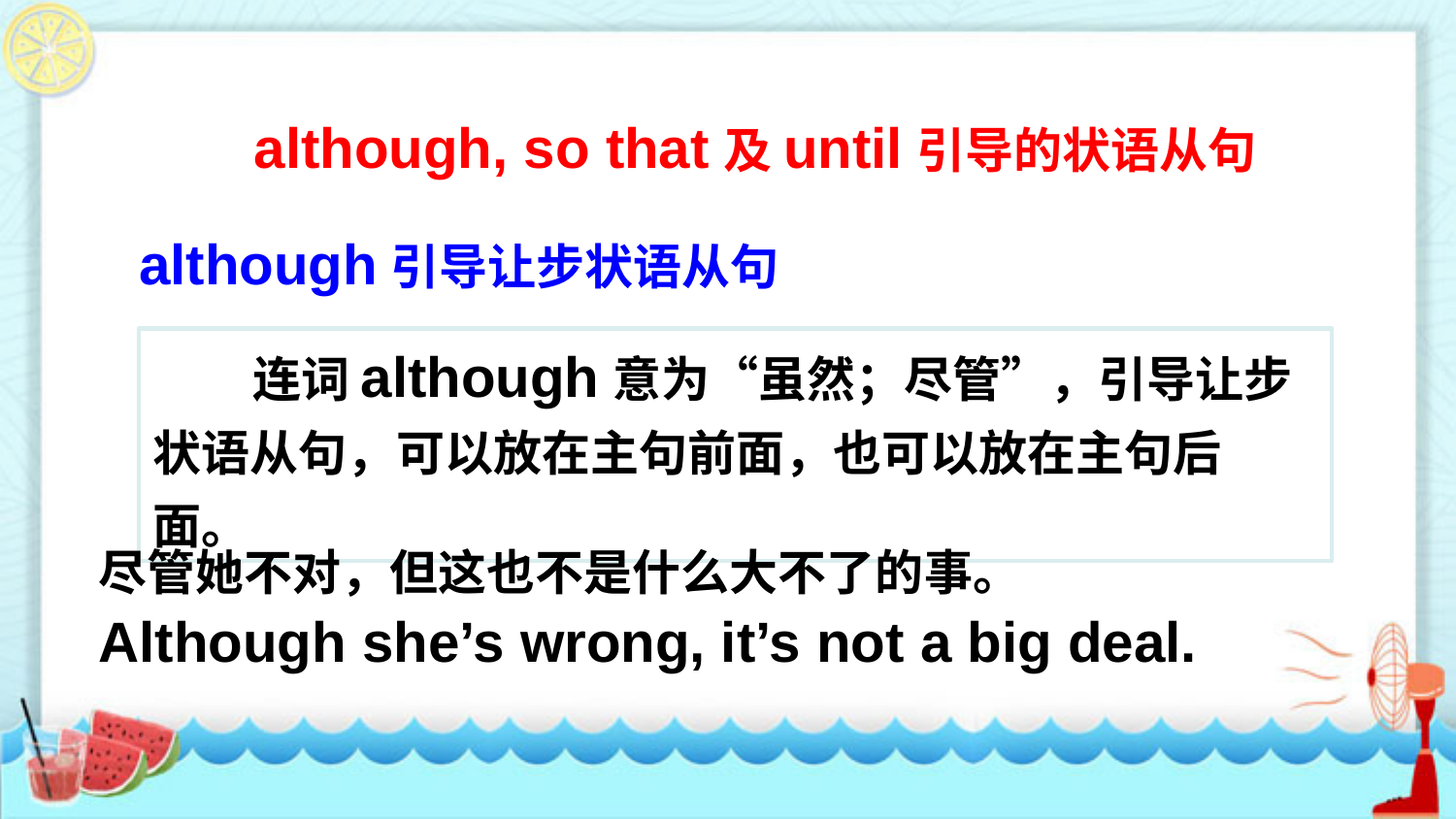

although, so that及until引导的状语从句
although引导让步状语从句
        连词although意为“虽然；尽管”，引导让步状语从句，可以放在主句前面，也可以放在主句后面。
尽管她不对，但这也不是什么大不了的事。
Although she’s wrong, it’s not a big deal.